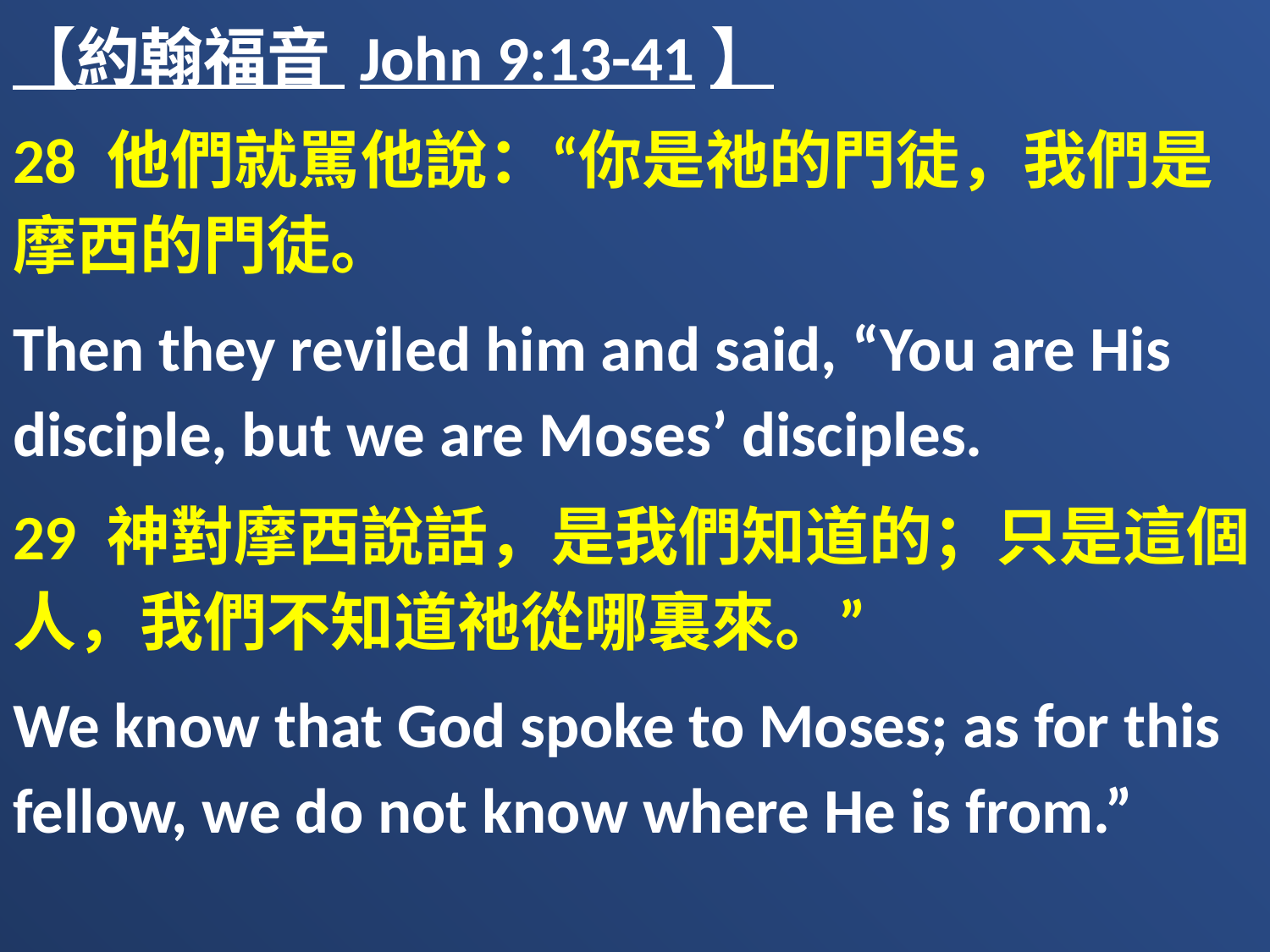

【約翰福音 John 9:13-41】
28 他們就駡他說：“你是祂的門徒，我們是摩西的門徒。
Then they reviled him and said, “You are His disciple, but we are Moses’ disciples.
29 神對摩西說話，是我們知道的；只是這個人，我們不知道祂從哪裏來。”
We know that God spoke to Moses; as for this fellow, we do not know where He is from.”